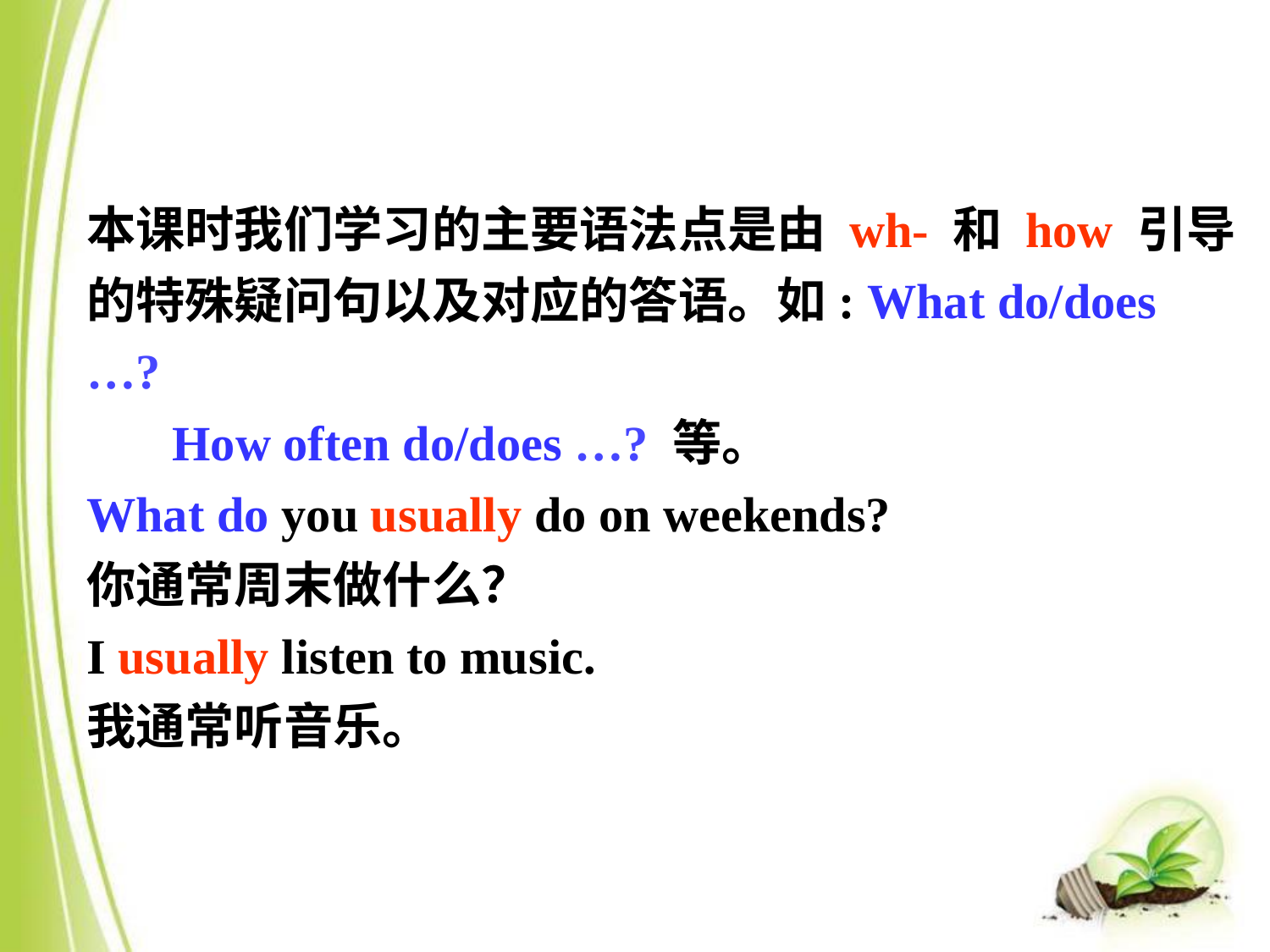

本课时我们学习的主要语法点是由 wh- 和 how 引导的特殊疑问句以及对应的答语。如: What do/does …?
       How often do/does …? 等。
What do you usually do on weekends?
你通常周末做什么？
I usually listen to music.
我通常听音乐。